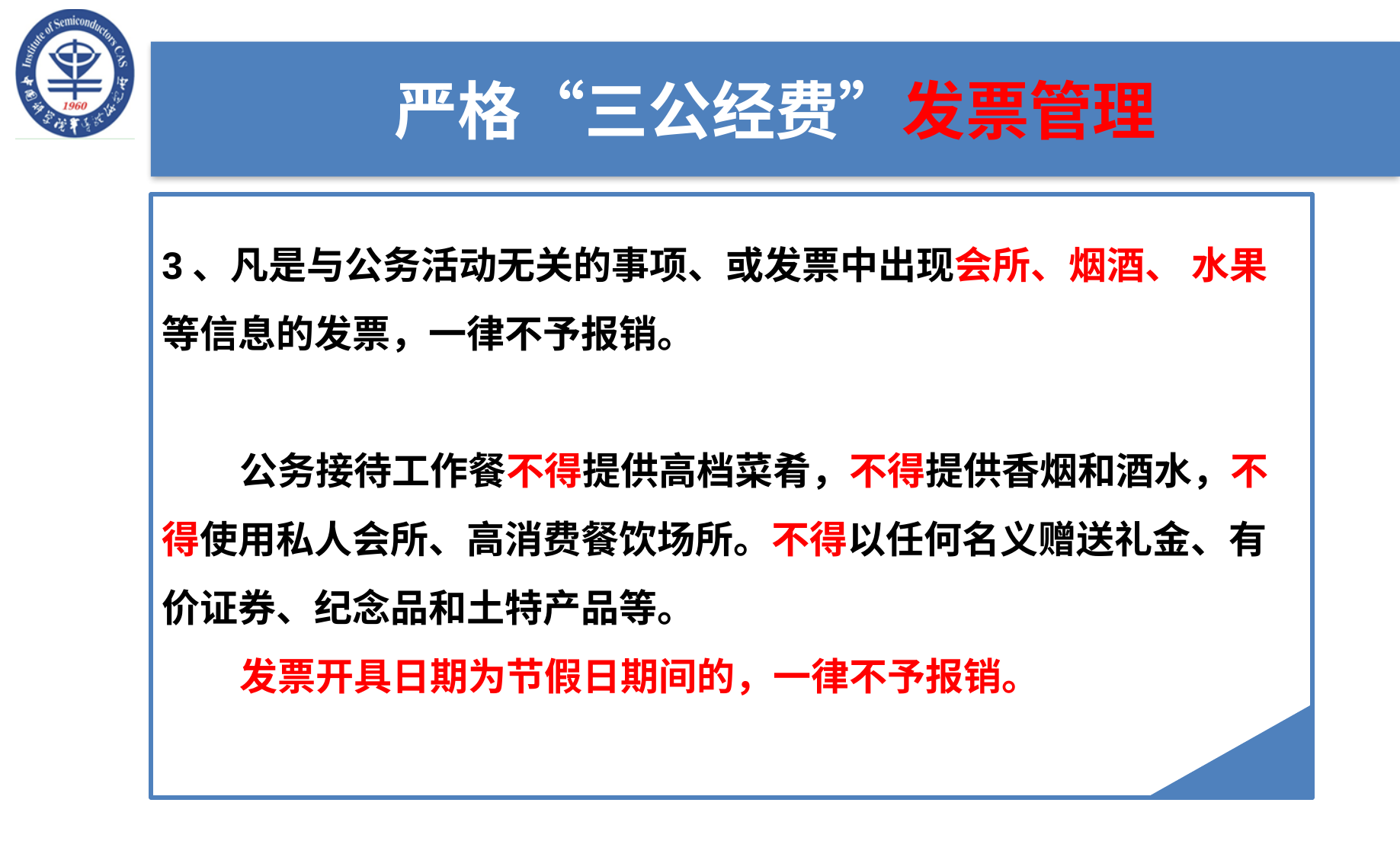

严格“三公经费”发票管理

3、凡是与公务活动无关的事项、或发票中出现会所、烟酒、 水果等信息的发票，一律不予报销。

        公务接待工作餐不得提供高档菜肴，不得提供香烟和酒水，不得使用私人会所、高消费餐饮场所。不得以任何名义赠送礼金、有价证券、纪念品和土特产品等。
        发票开具日期为节假日期间的，一律不予报销。